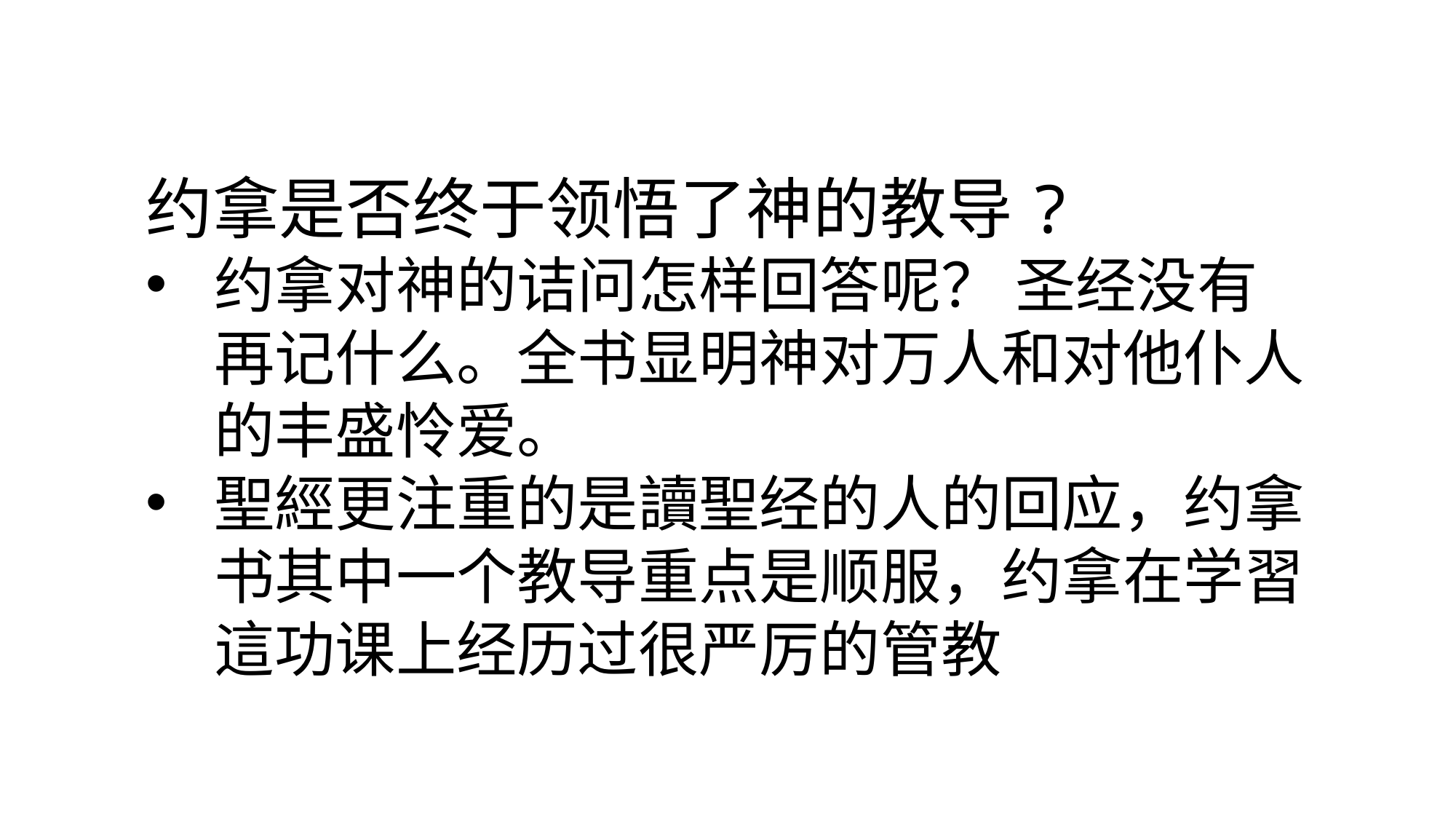

约拿是否终于领悟了神的教导?
约拿对神的诘问怎样回答呢？ 圣经没有再记什么。全书显明神对万人和对他仆人的丰盛怜爱。
聖經更注重的是讀聖经的人的回应，约拿书其中一个教导重点是顺服，约拿在学習這功课上经历过很严厉的管教